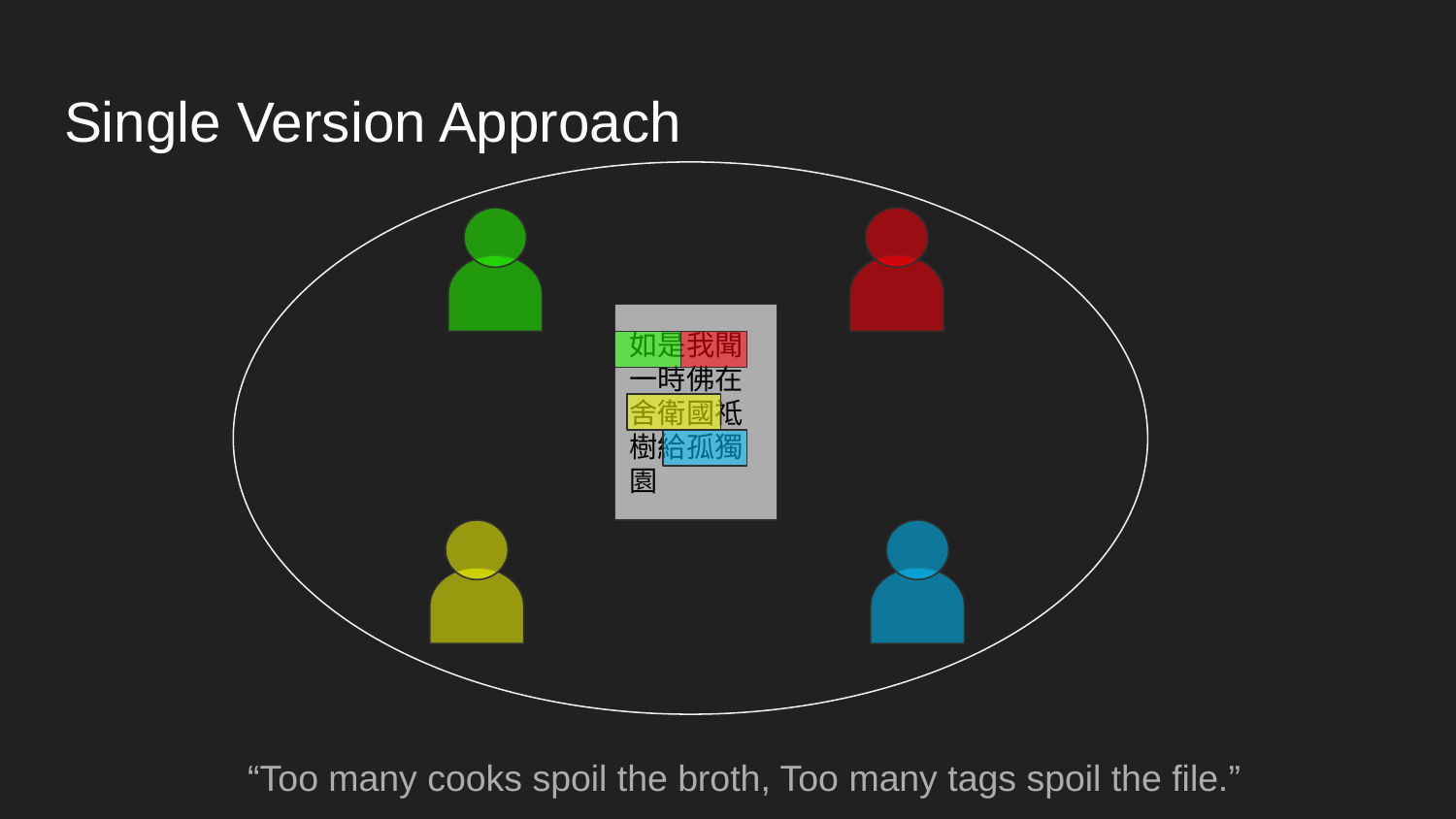

# Single Version Approach

如是我聞一時佛在舍衛國祗樹給孤獨園

“Too many cooks spoil the broth, Too many tags spoil the file.”